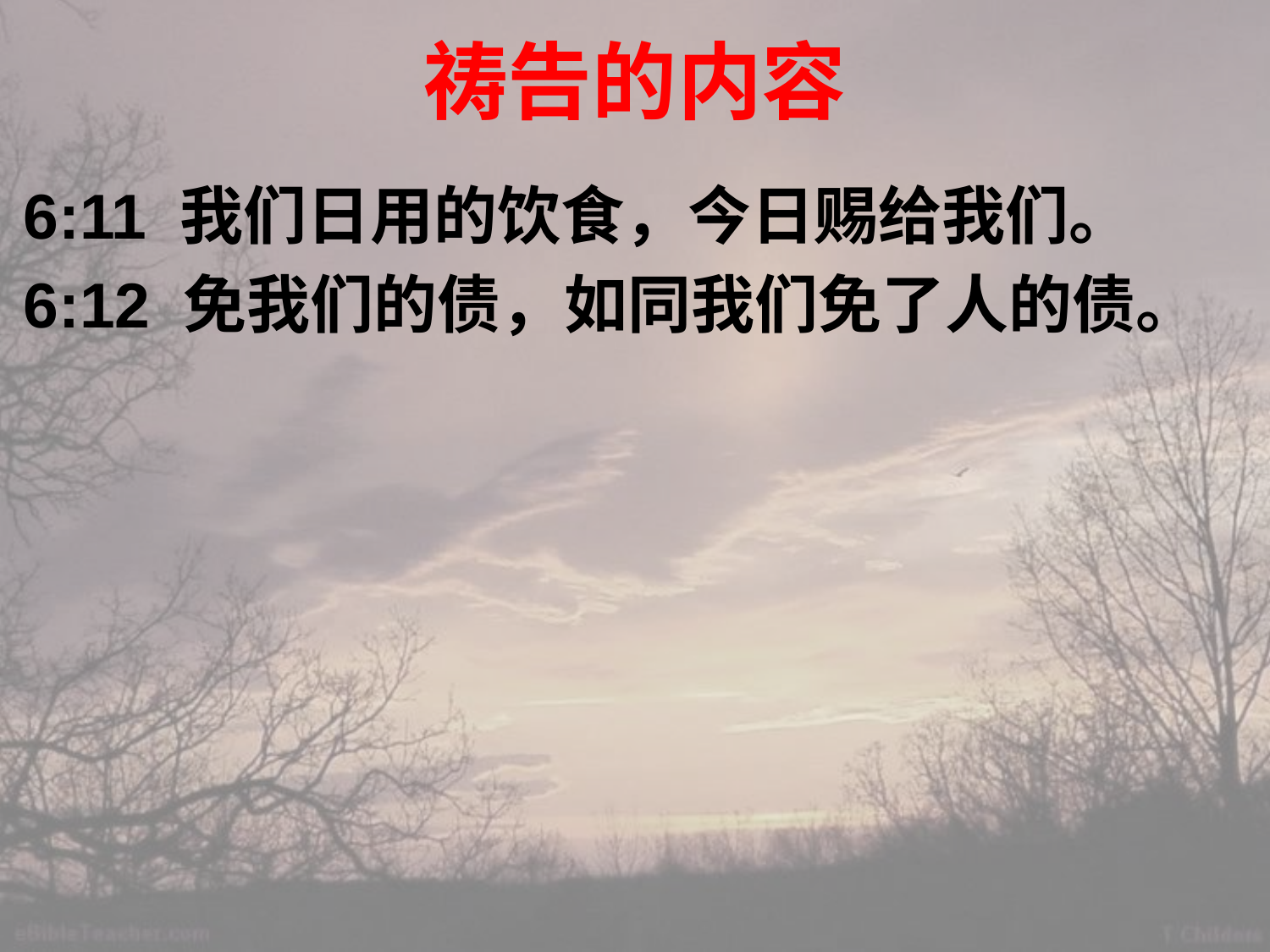

# 祷告的内容
6:11 我们日用的饮食，今日赐给我们。
6:12 免我们的债，如同我们免了人的债。